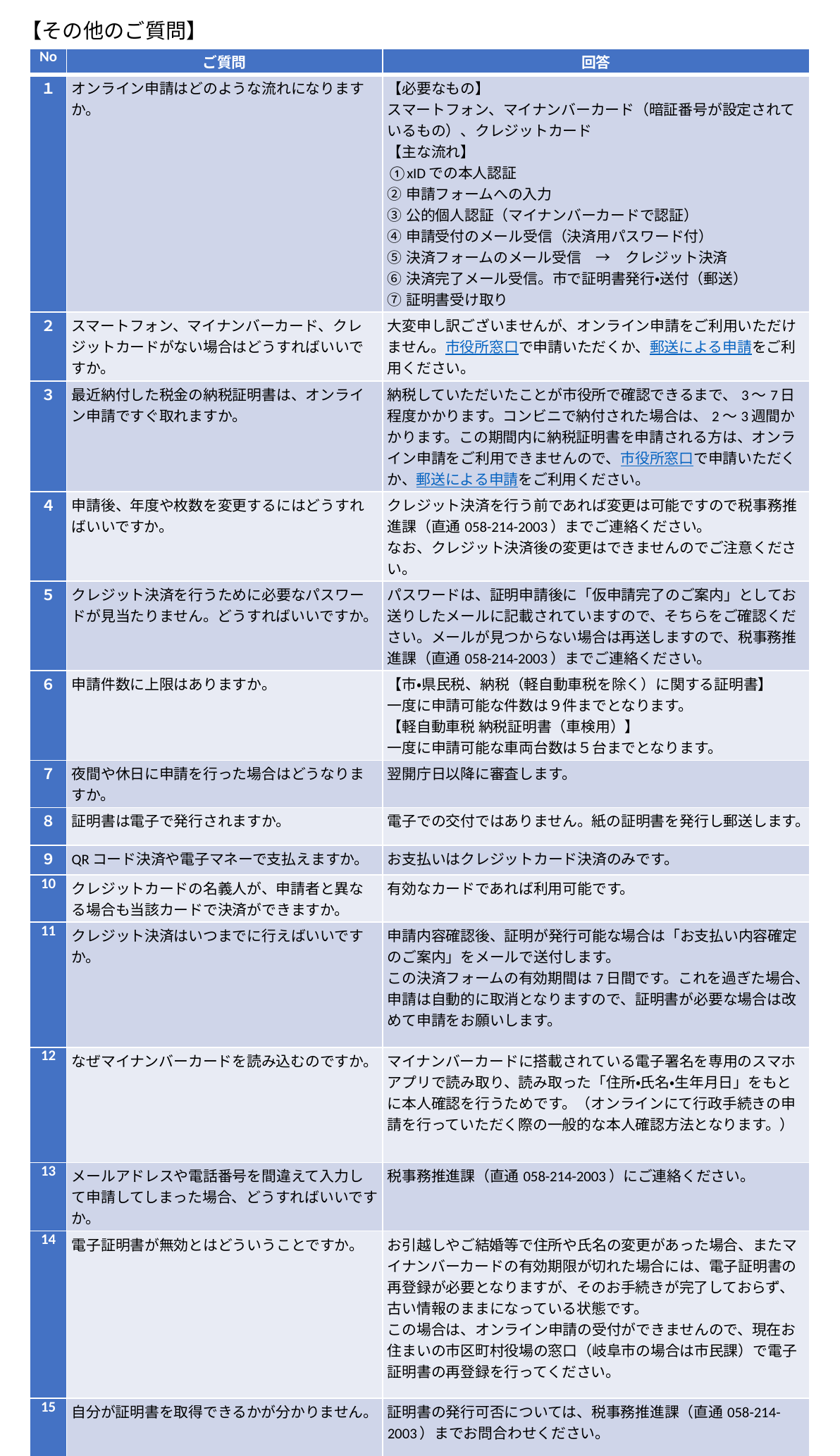

【その他のご質問】
| No | ご質問 | 回答 |
| --- | --- | --- |
| １ | オンライン申請はどのような流れになりますか。 | 【必要なもの】 スマートフォン、マイナンバーカード（暗証番号が設定されているもの）、クレジットカード 【主な流れ】 ①xIDでの本人認証 ②申請フォームへの入力 ③公的個人認証（マイナンバーカードで認証） ④申請受付のメール受信（決済用パスワード付） ⑤決済フォームのメール受信　→　クレジット決済 ⑥決済完了メール受信。市で証明書発行・送付（郵送） ⑦証明書受け取り |
| ２ | スマートフォン、マイナンバーカード、クレジットカードがない場合はどうすればいいですか。 | 大変申し訳ございませんが、オンライン申請をご利用いただけません。市役所窓口で申請いただくか、郵送による申請をご利用ください。 |
| ３ | 最近納付した税金の納税証明書は、オンライン申請ですぐ取れますか。 | 納税していただいたことが市役所で確認できるまで、3～7日程度かかります。コンビニで納付された場合は、2～3週間かかります。この期間内に納税証明書を申請される方は、オンライン申請をご利用できませんので、市役所窓口で申請いただくか、郵送による申請をご利用ください。 |
| ４ | 申請後、年度や枚数を変更するにはどうすればいいですか。 | クレジット決済を行う前であれば変更は可能ですので税事務推進課（直通058-214-2003）までご連絡ください。 なお、クレジット決済後の変更はできませんのでご注意ください。 |
| ５ | クレジット決済を行うために必要なパスワードが見当たりません。どうすればいいですか。 | パスワードは、証明申請後に「仮申請完了のご案内」としてお送りしたメールに記載されていますので、そちらをご確認ください。メールが見つからない場合は再送しますので、税事務推進課（直通058-214-2003）までご連絡ください。 |
| ６ | 申請件数に上限はありますか。 | 【市・県民税、納税（軽自動車税を除く）に関する証明書】 一度に申請可能な件数は９件までとなります。 【軽自動車税 納税証明書（車検用）】 一度に申請可能な車両台数は５台までとなります。 |
| ７ | 夜間や休日に申請を行った場合はどうなりますか。 | 翌開庁日以降に審査します。 |
| ８ | 証明書は電子で発行されますか。 | 電子での交付ではありません。紙の証明書を発行し郵送します。 |
| ９ | QRコード決済や電子マネーで支払えますか。 | お支払いはクレジットカード決済のみです。 |
| 10 | クレジットカードの名義人が、申請者と異なる場合も当該カードで決済ができますか。 | 有効なカードであれば利用可能です。 |
| 11 | クレジット決済はいつまでに行えばいいですか。 | 申請内容確認後、証明が発行可能な場合は「お支払い内容確定のご案内」をメールで送付します。 この決済フォームの有効期間は7日間です。これを過ぎた場合、申請は自動的に取消となりますので、証明書が必要な場合は改めて申請をお願いします。 |
| 12 | なぜマイナンバーカードを読み込むのですか。 | マイナンバーカードに搭載されている電子署名を専用のスマホアプリで読み取り、読み取った「住所・氏名・生年月日」をもとに本人確認を行うためです。（オンラインにて行政手続きの申請を行っていただく際の一般的な本人確認方法となります。） |
| 13 | メールアドレスや電話番号を間違えて入力して申請してしまった場合、どうすればいいですか。 | 税事務推進課（直通058-214-2003）にご連絡ください。 |
| 14 | 電子証明書が無効とはどういうことですか。 | お引越しやご結婚等で住所や氏名の変更があった場合、またマイナンバーカードの有効期限が切れた場合には、電子証明書の再登録が必要となりますが、そのお手続きが完了しておらず、古い情報のままになっている状態です。 この場合は、オンライン申請の受付ができませんので、現在お住まいの市区町村役場の窓口（岐阜市の場合は市民課）で電子証明書の再登録を行ってください。 |
| 15 | 自分が証明書を取得できるかが分かりません。 | 証明書の発行可否については、税事務推進課（直通058-214-2003）までお問合わせください。 |